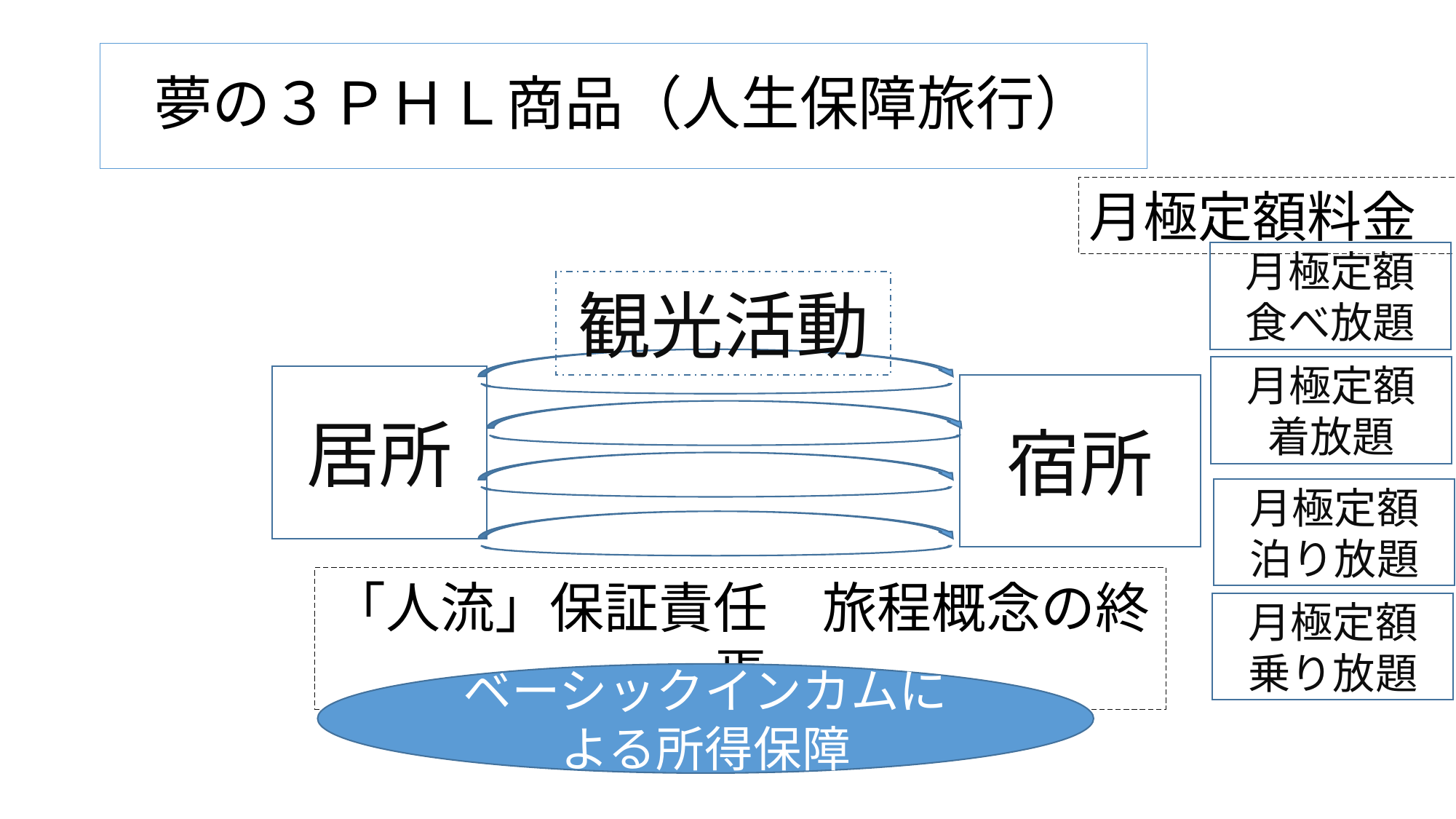

# 夢の３ＰＨＬ商品（人生保障旅行）
月極定額料金
月極定額
食べ放題
観光活動

月極定額
着放題
居所
宿所

月極定額
泊り放題

「人流」保証責任　旅程概念の終焉
月極定額
乗り放題
ベーシックインカムによる所得保障